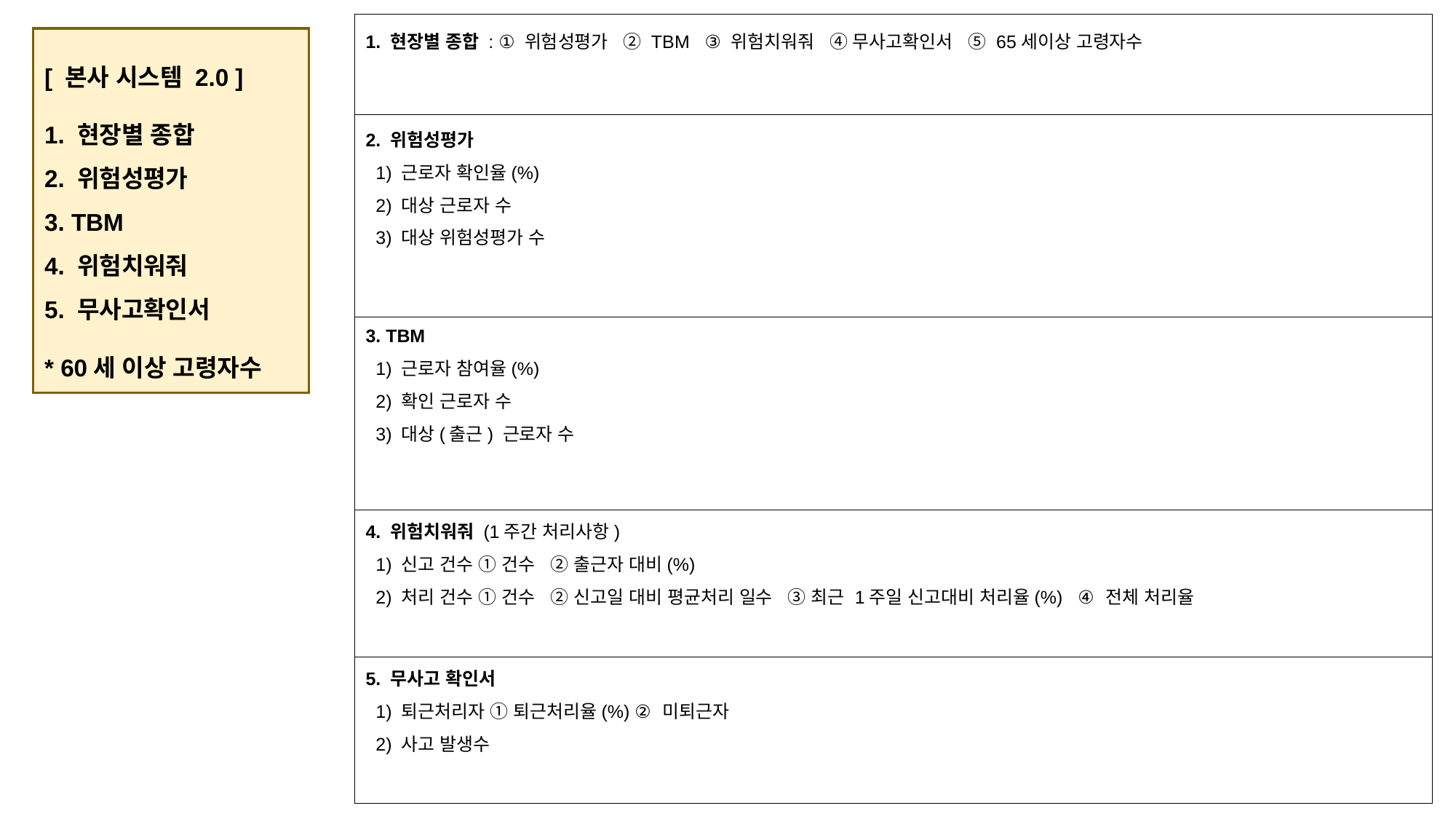

1. 현장별 종합 : ① 위험성평가   ② TBM   ③ 위험치워줘   ④ 무사고확인서   ⑤ 65세이상 고령자수

2. 위험성평가
  1) 근로자 확인율(%)
  2) 대상 근로자 수
  3) 대상 위험성평가 수

3. TBM
  1) 근로자 참여율(%)
  2) 확인 근로자 수
  3) 대상(출근) 근로자 수

4. 위험치워줘 (1주간 처리사항)
  1) 신고 건수 ① 건수   ② 출근자 대비(%)
  2) 처리 건수 ① 건수   ② 신고일 대비 평균처리 일수   ③ 최근 1주일 신고대비 처리율(%)   ④ 전체 처리율

5. 무사고 확인서
  1) 퇴근처리자 ① 퇴근처리율(%) ② 미퇴근자
  2) 사고 발생수

 [ 본사 시스템 2.0 ]

 1. 현장별 종합
 2. 위험성평가
 3. TBM
 4. 위험치워줘
 5. 무사고확인서

 * 60세 이상 고령자수